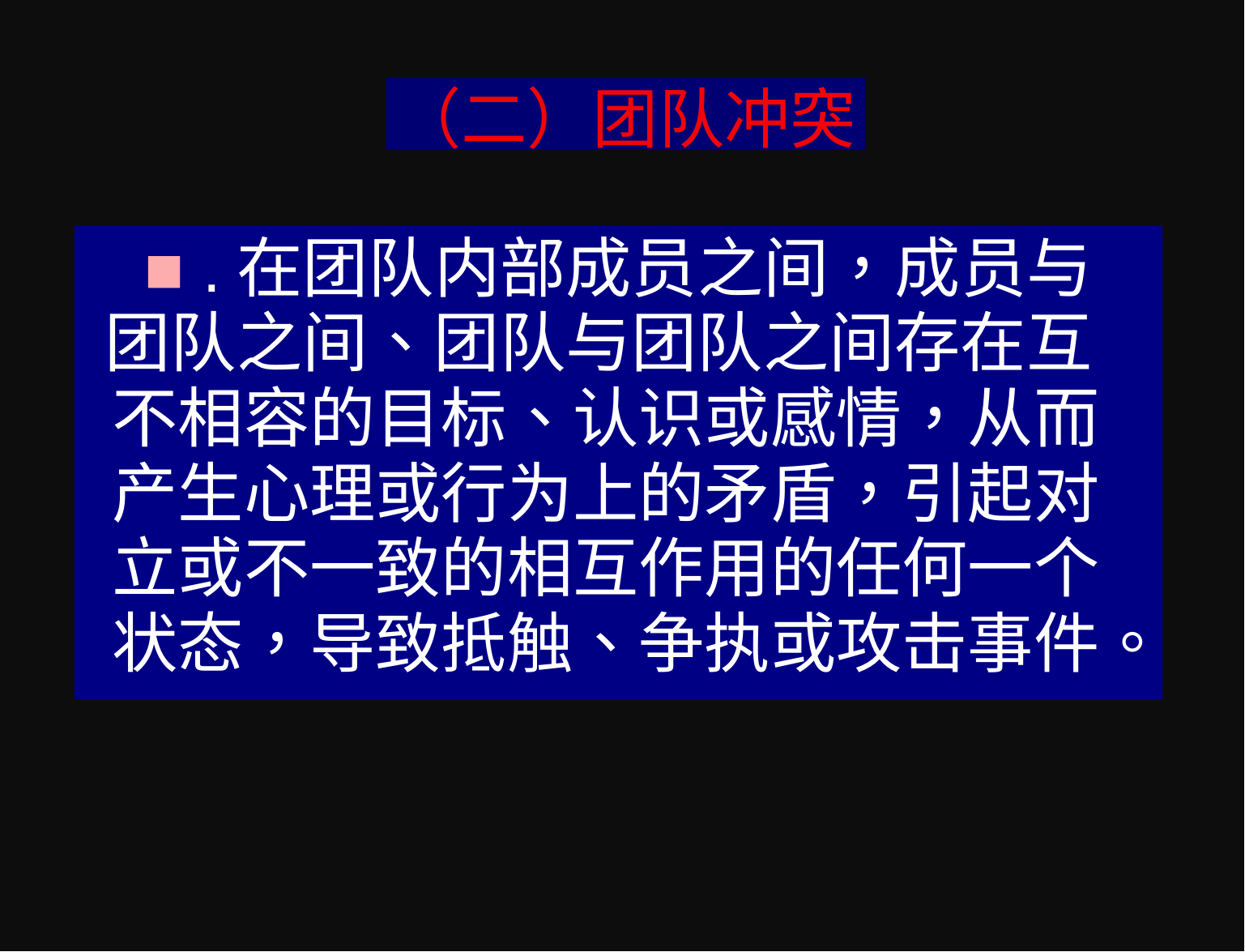

（二）团队冲突
■ .在团队内部成员之间，成员与
 团队之间、团队与团队之间存在互 不相容的目标、认识或感情，从而 产生心理或行为上的矛盾，引起对 立或不一致的相互作用的任何一个 状态，导致抵触、争执或攻击事件。